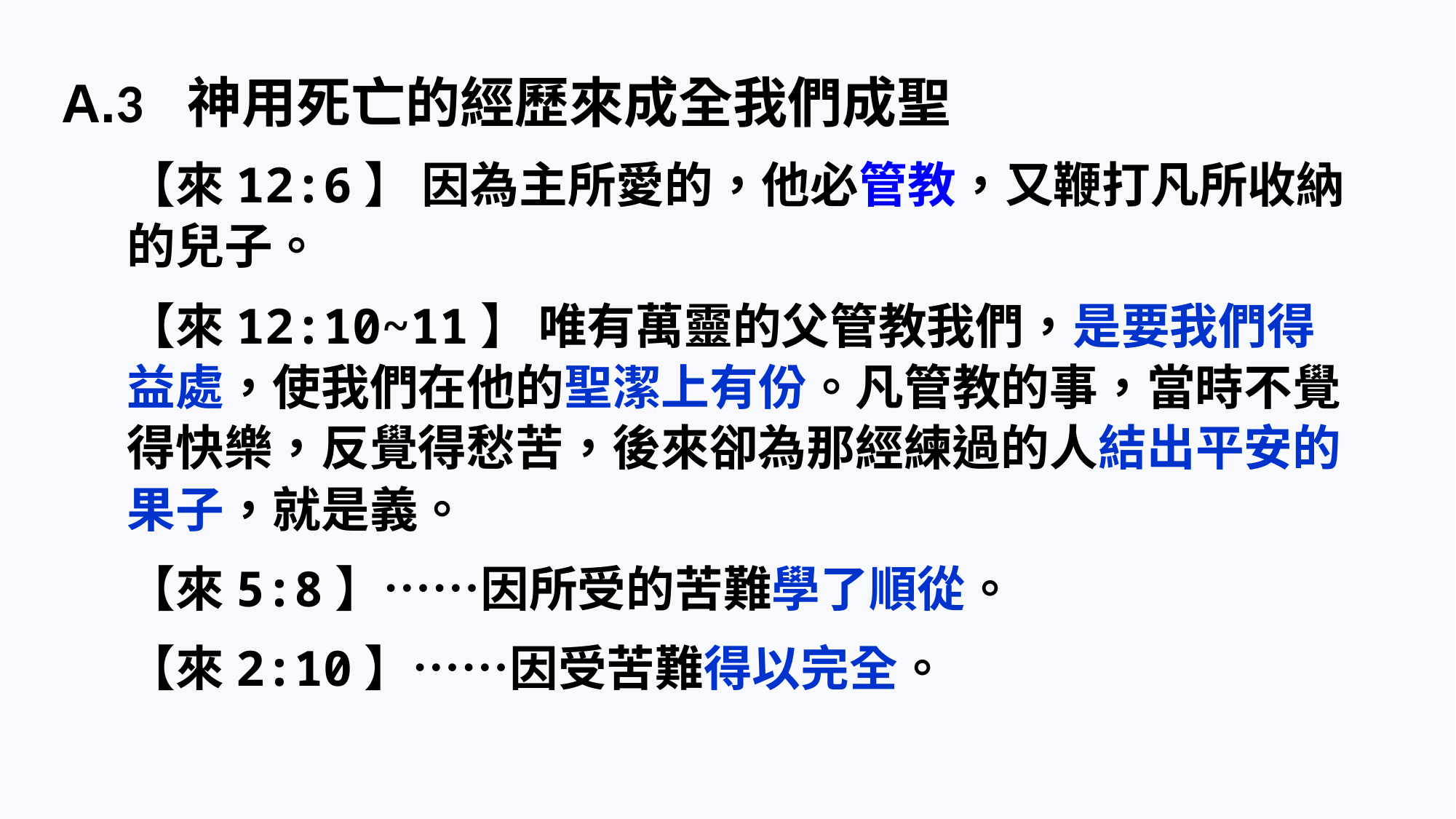

A.3  神用死亡的經歷來成全我們成聖
【來12:6】 因為主所愛的，他必管教，又鞭打凡所收納的兒子。
【來12:10~11】 唯有萬靈的父管教我們，是要我們得益處，使我們在他的聖潔上有份。凡管教的事，當時不覺得快樂，反覺得愁苦，後來卻為那經練過的人結出平安的果子，就是義。
【來5:8】……因所受的苦難學了順從。
【來2:10】……因受苦難得以完全。